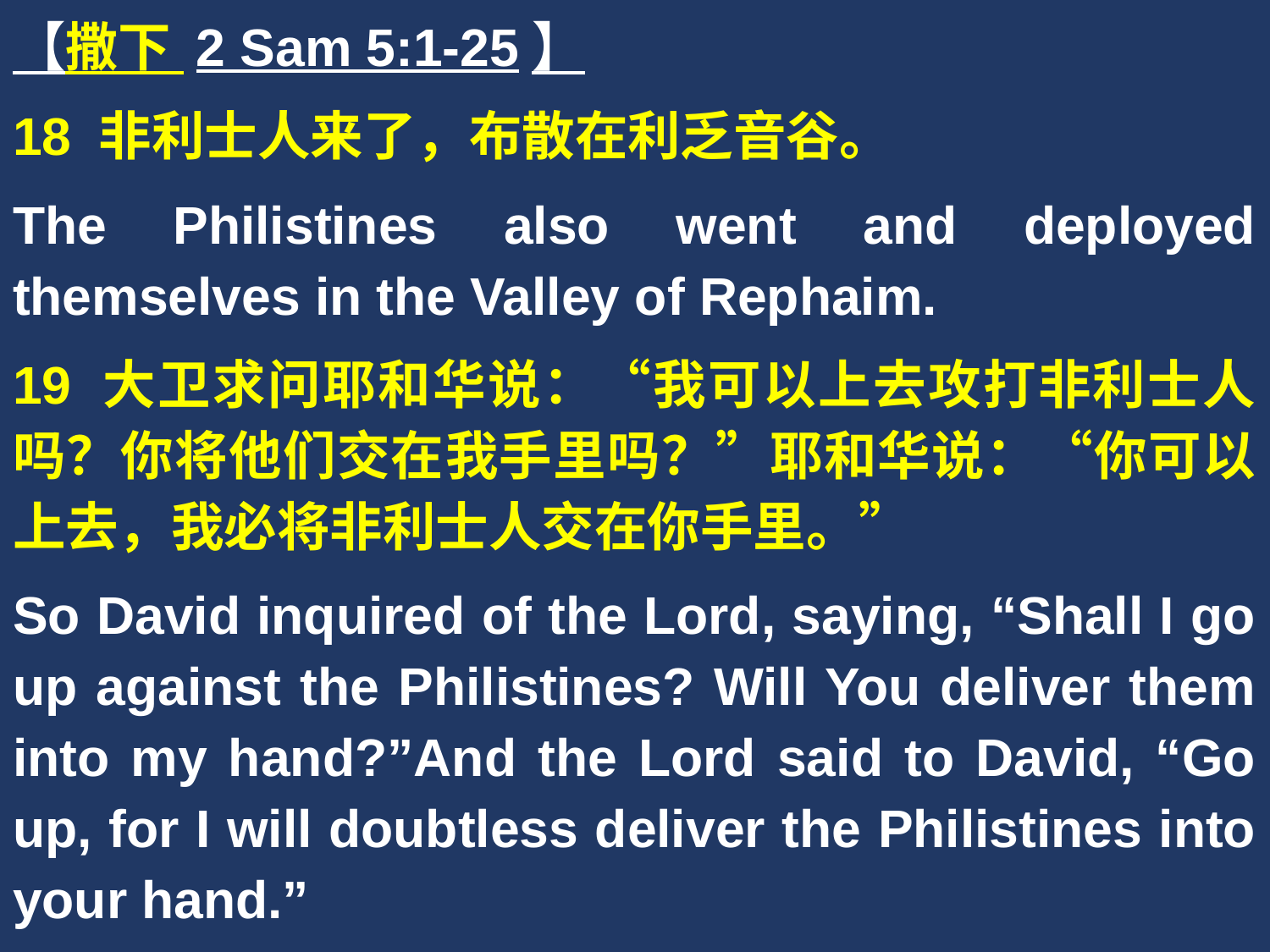

【撒下 2 Sam 5:1-25】
18 非利士人来了，布散在利乏音谷。
The Philistines also went and deployed themselves in the Valley of Rephaim.
19 大卫求问耶和华说：“我可以上去攻打非利士人吗？你将他们交在我手里吗？”耶和华说：“你可以上去，我必将非利士人交在你手里。”
So David inquired of the Lord, saying, “Shall I go up against the Philistines? Will You deliver them into my hand?”And the Lord said to David, “Go up, for I will doubtless deliver the Philistines into your hand.”